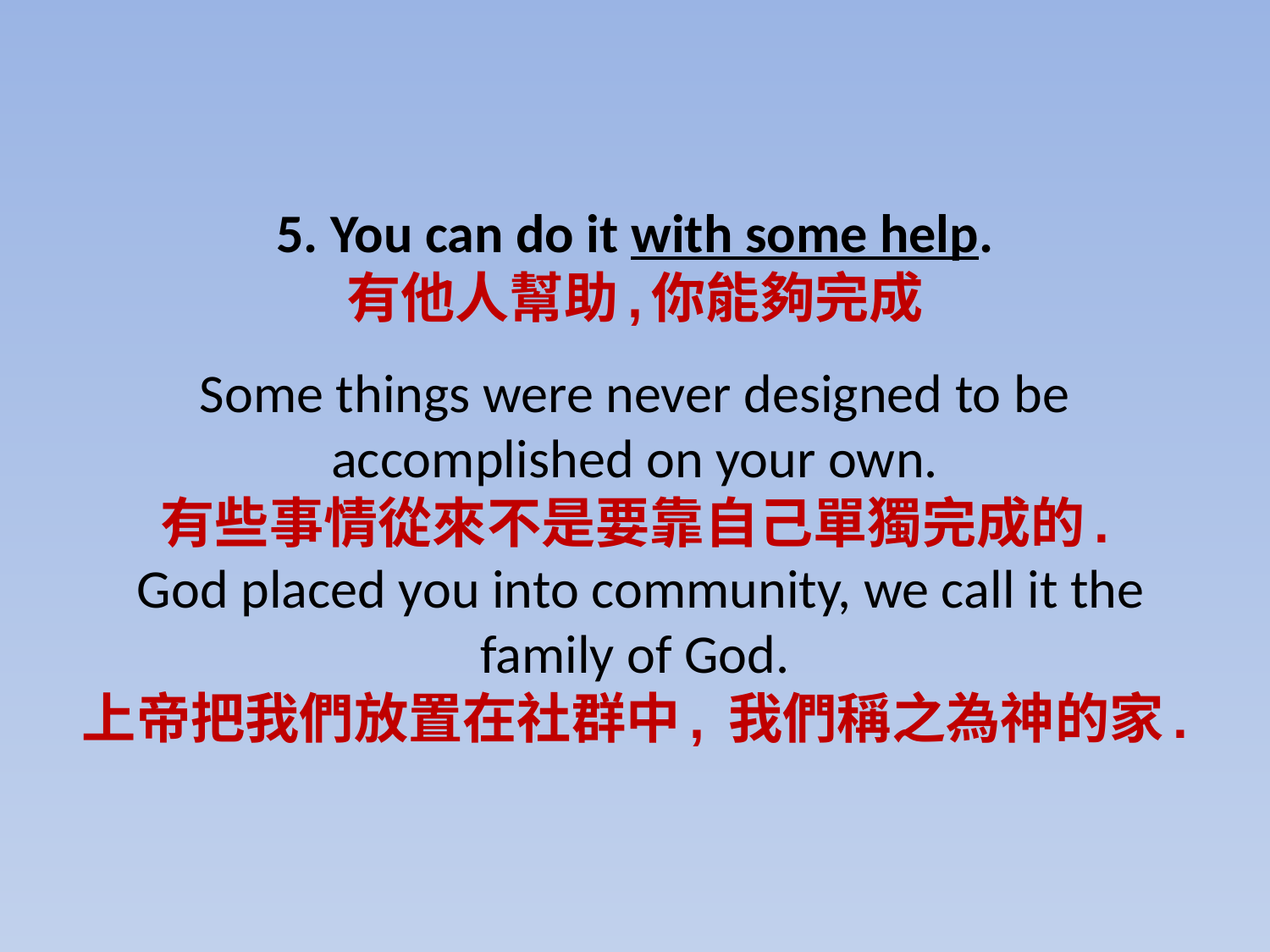

# 5. You can do it with some help. 有他人幫助,你能夠完成   Some things were never designed to be accomplished on your own. 有些事情從來不是要靠自己單獨完成的. God placed you into community, we call it the family of God. 上帝把我們放置在社群中, 我們稱之為神的家.